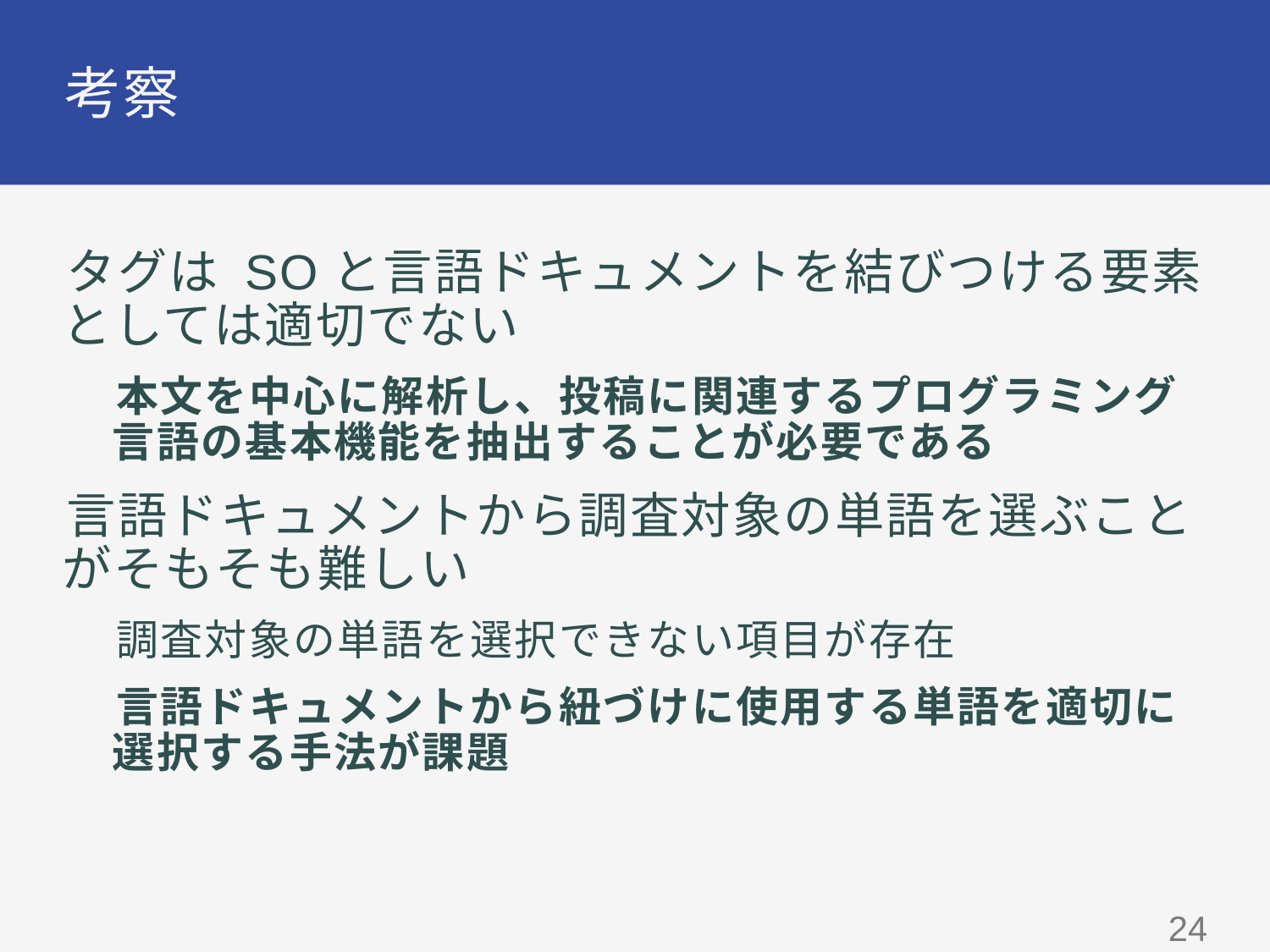

# 考察
タグは SOと言語ドキュメントを結びつける要素
としては適切でない
本文を中心に解析し、投稿に関連するプログラミング
言語の基本機能を抽出することが必要である
言語ドキュメントから調査対象の単語を選ぶこと
がそもそも難しい
調査対象の単語を選択できない項目が存在
言語ドキュメントから紐づけに使用する単語を適切に
選択する手法が課題
24